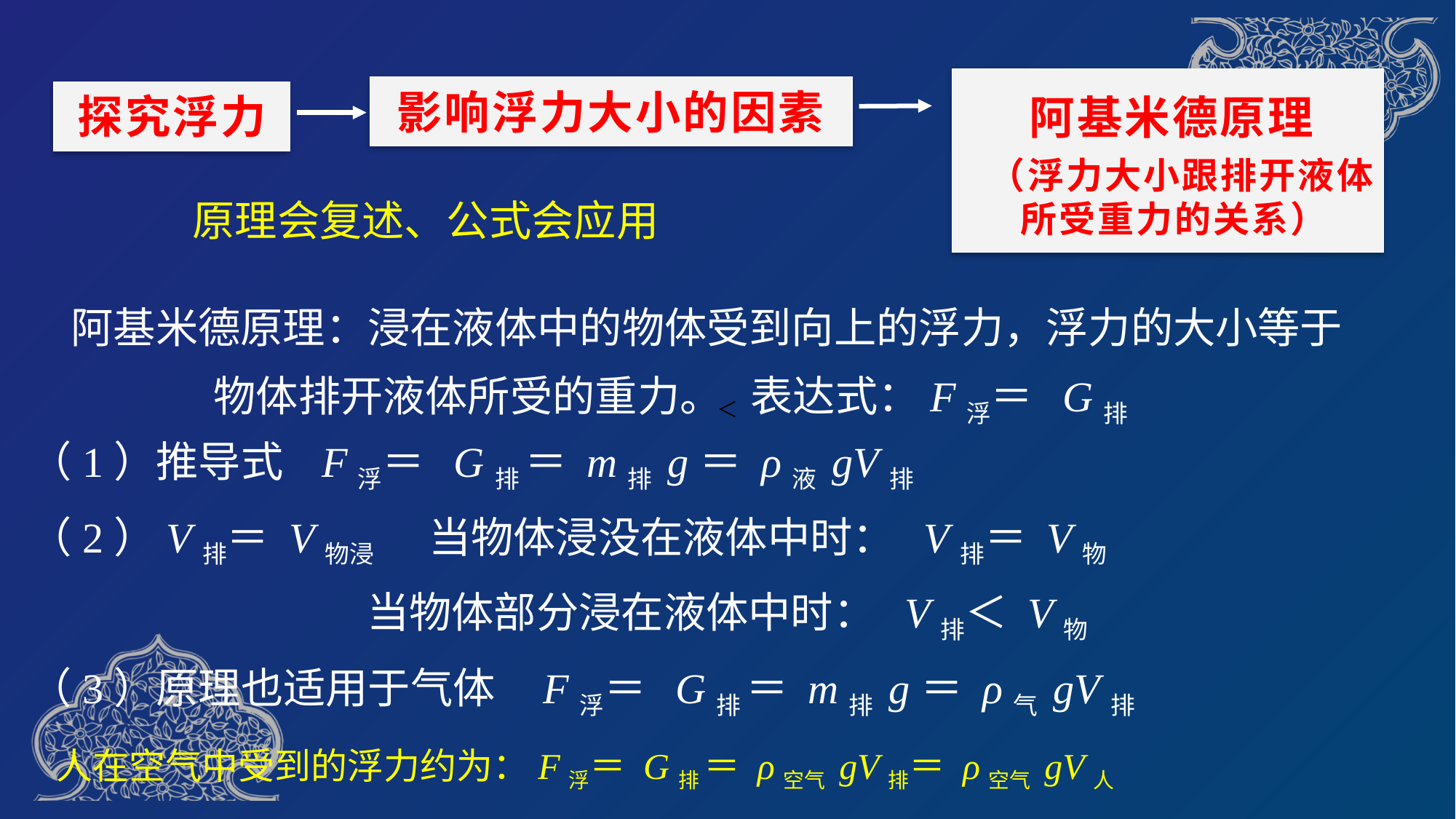

阿基米德原理
 （浮力大小跟排开液体
    所受重力的关系）

影响浮力大小的因素

探究浮力
原理会复述、公式会应用
阿基米德原理：浸在液体中的物体受到向上的浮力，浮力的大小等于
              物体排开液体所受的重力。   表达式：F浮＝  G排
＜
（1）推导式   F浮＝  G排 ＝ m排 g＝ ρ液 gV排
（2）V排＝ V物浸          当物体浸没在液体中时：  V排＝ V物
                                   当物体部分浸在液体中时：  V排＜ V物
（3）原理也适用于气体    F浮＝  G排 ＝ m排 g＝ ρ气 gV排
   人在空气中受到的浮力约为：F浮＝ G排 ＝ ρ空气 gV排＝ ρ空气 gV人
                                                                                                         ＝ 1.29 kg/m3×10N/kg ×0.05m3=0.645N